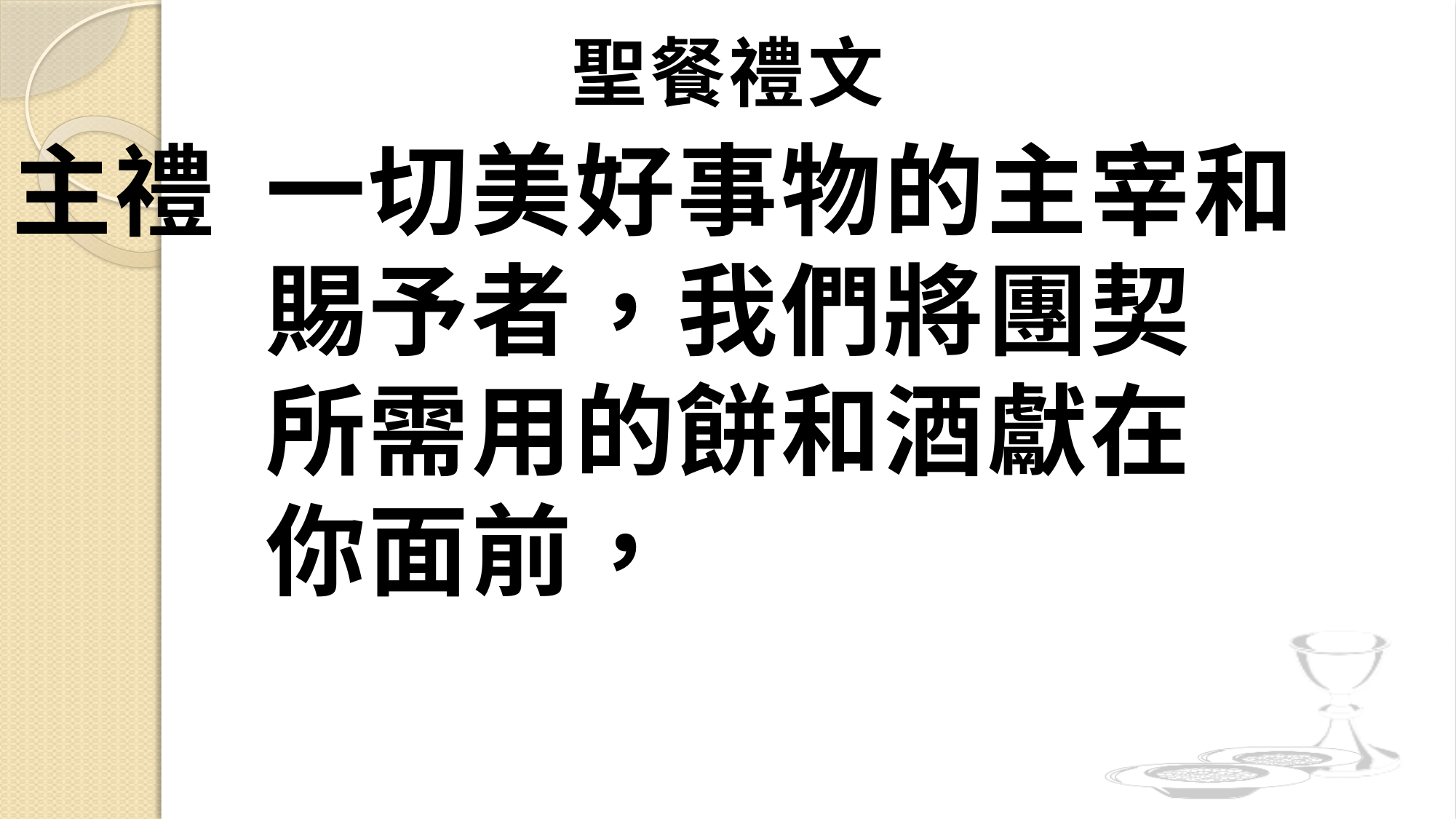

聖餐禮文
主禮
一切美好事物的主宰和
賜予者，我們將團契
所需用的餅和酒獻在
你面前，